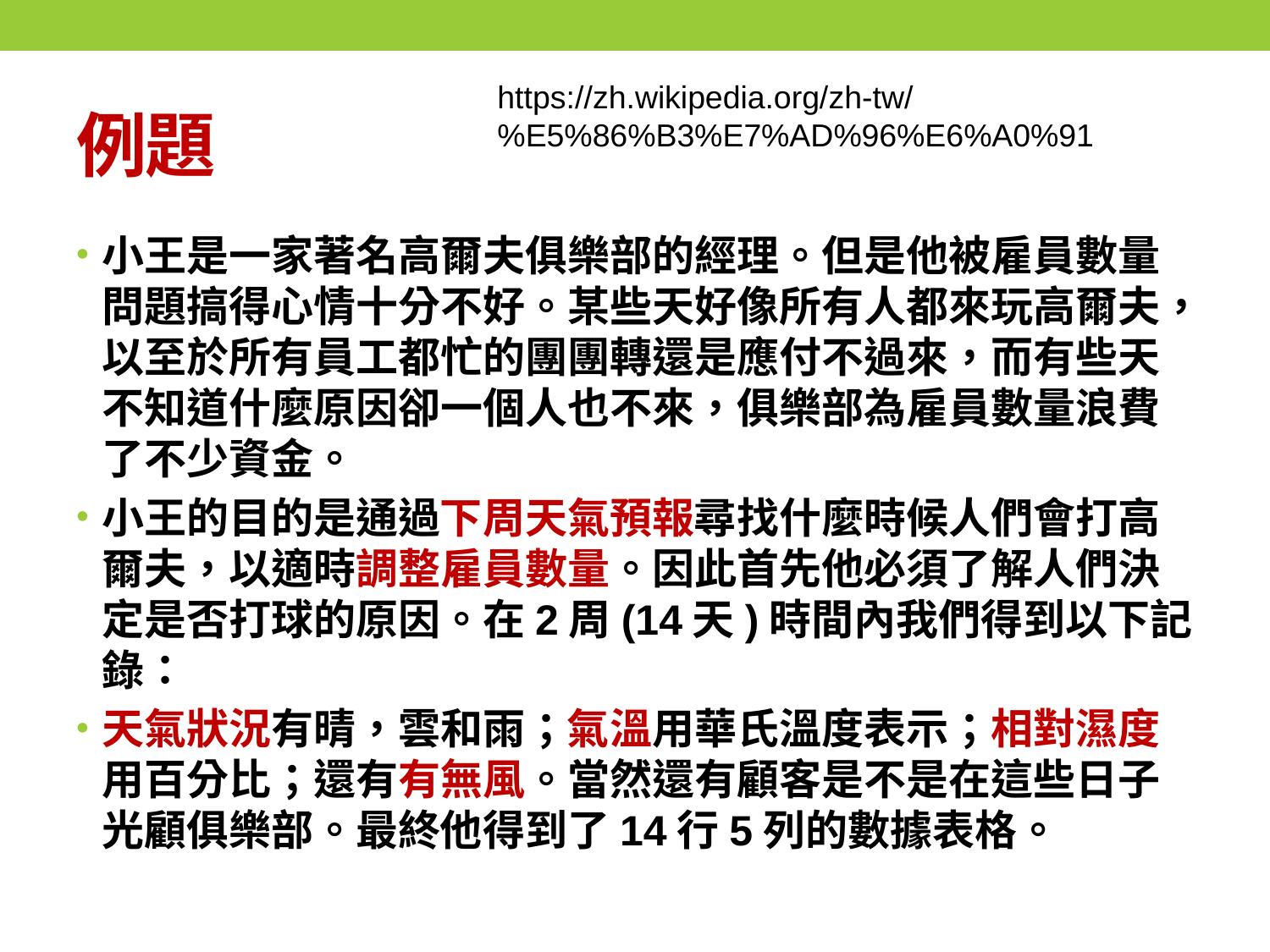

https://zh.wikipedia.org/zh-tw/%E5%86%B3%E7%AD%96%E6%A0%91
# 例題
小王是一家著名高爾夫俱樂部的經理。但是他被雇員數量問題搞得心情十分不好。某些天好像所有人都來玩高爾夫，以至於所有員工都忙的團團轉還是應付不過來，而有些天不知道什麼原因卻一個人也不來，俱樂部為雇員數量浪費了不少資金。
小王的目的是通過下周天氣預報尋找什麼時候人們會打高爾夫，以適時調整雇員數量。因此首先他必須了解人們決定是否打球的原因。在2周(14天)時間內我們得到以下記錄：
天氣狀況有晴，雲和雨；氣溫用華氏溫度表示；相對濕度用百分比；還有有無風。當然還有顧客是不是在這些日子光顧俱樂部。最終他得到了14行5列的數據表格。